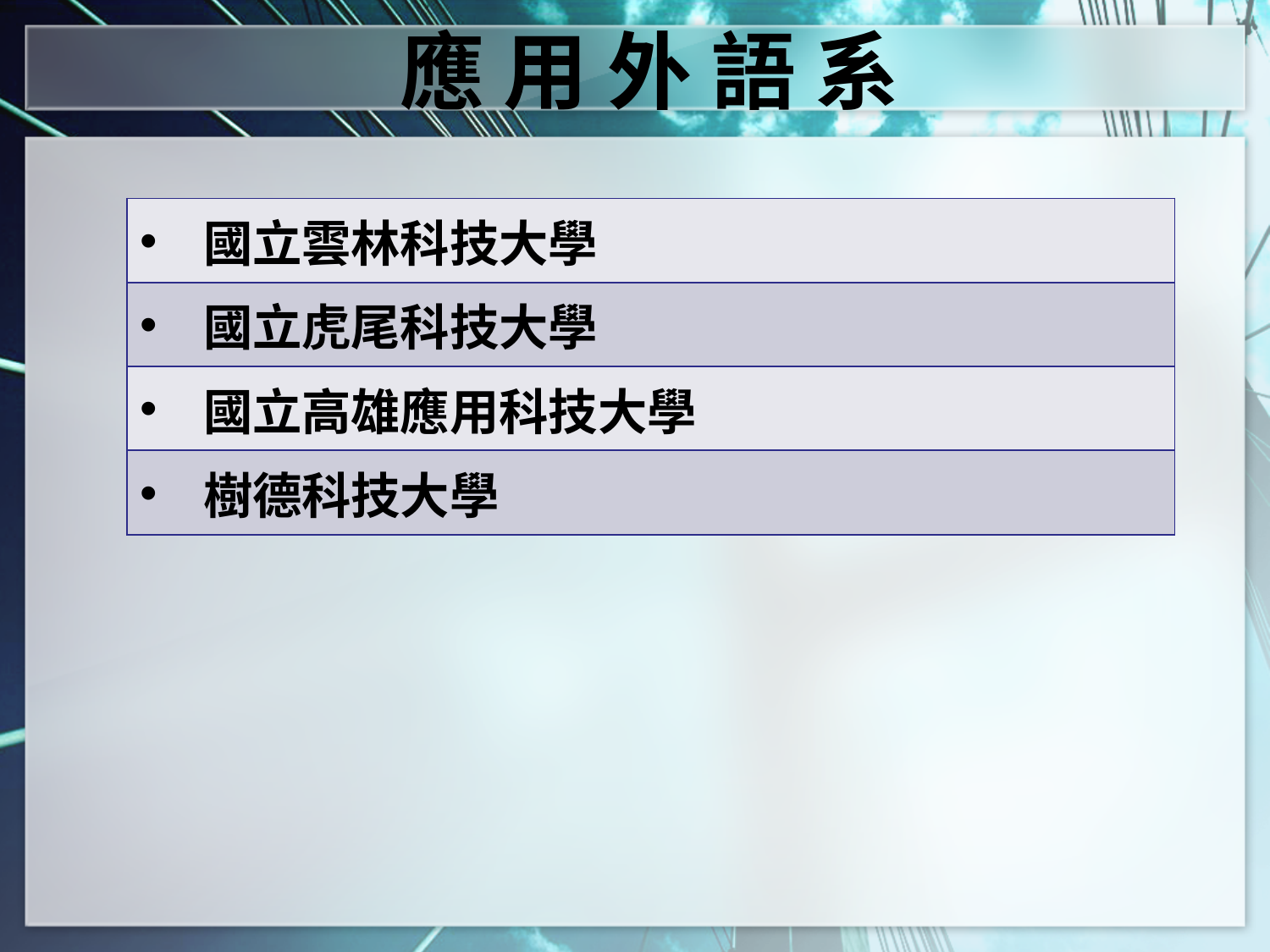

應 用 外 語 系
| 國立雲林科技大學 |
| --- |
| 國立虎尾科技大學 |
| 國立高雄應用科技大學 |
| 樹德科技大學 |